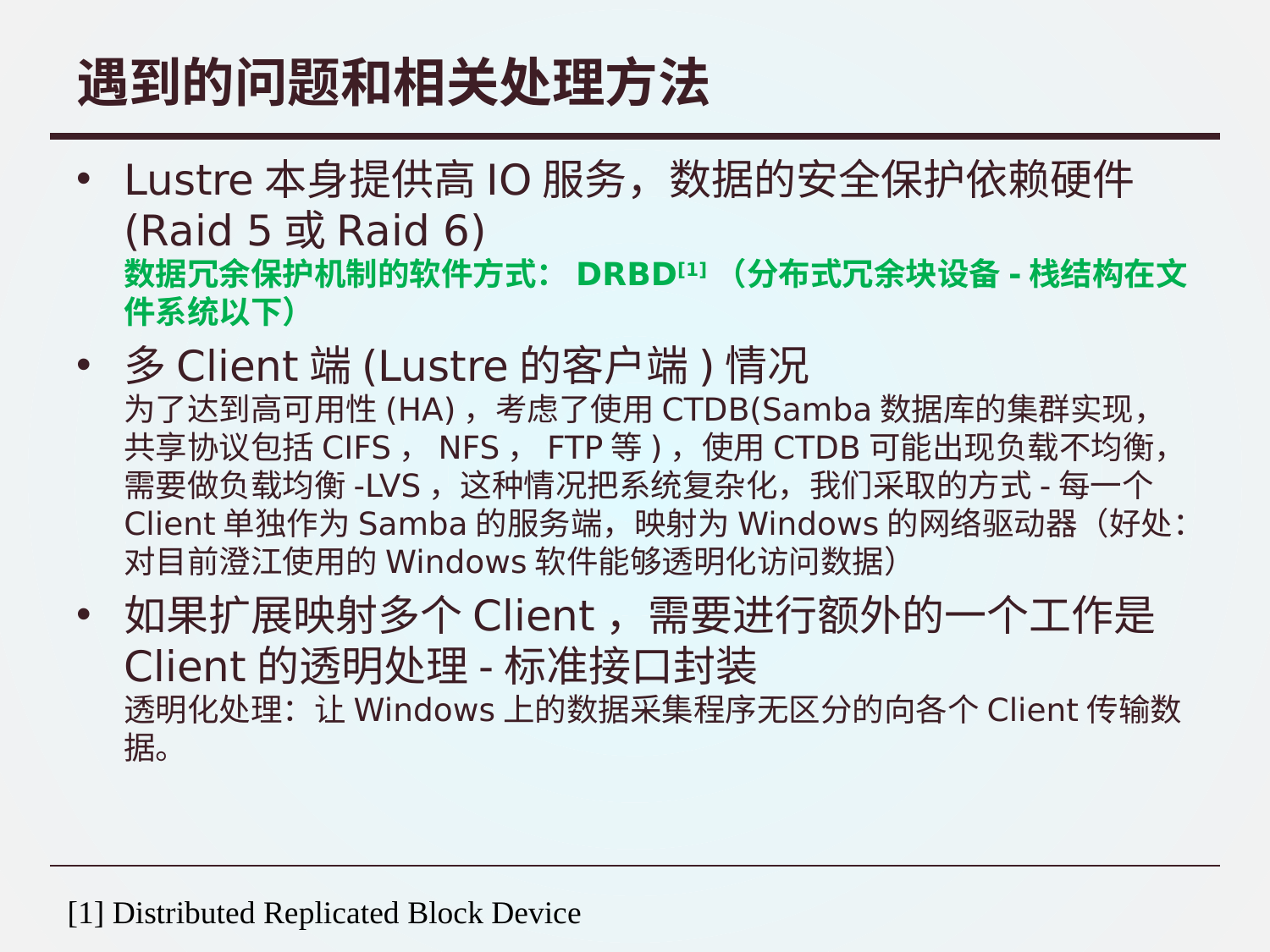

# 遇到的问题和相关处理方法
Lustre本身提供高IO服务，数据的安全保护依赖硬件(Raid 5或Raid 6)
数据冗余保护机制的软件方式：DRBD[1]（分布式冗余块设备-栈结构在文件系统以下）
多Client端(Lustre的客户端)情况
为了达到高可用性(HA)，考虑了使用CTDB(Samba数据库的集群实现，共享协议包括CIFS，NFS，FTP等)，使用CTDB可能出现负载不均衡，需要做负载均衡-LVS，这种情况把系统复杂化，我们采取的方式-每一个Client单独作为Samba的服务端，映射为Windows的网络驱动器（好处：对目前澄江使用的Windows软件能够透明化访问数据）
如果扩展映射多个Client，需要进行额外的一个工作是Client的透明处理-标准接口封装
透明化处理：让Windows上的数据采集程序无区分的向各个Client传输数据。
[1] Distributed Replicated Block Device